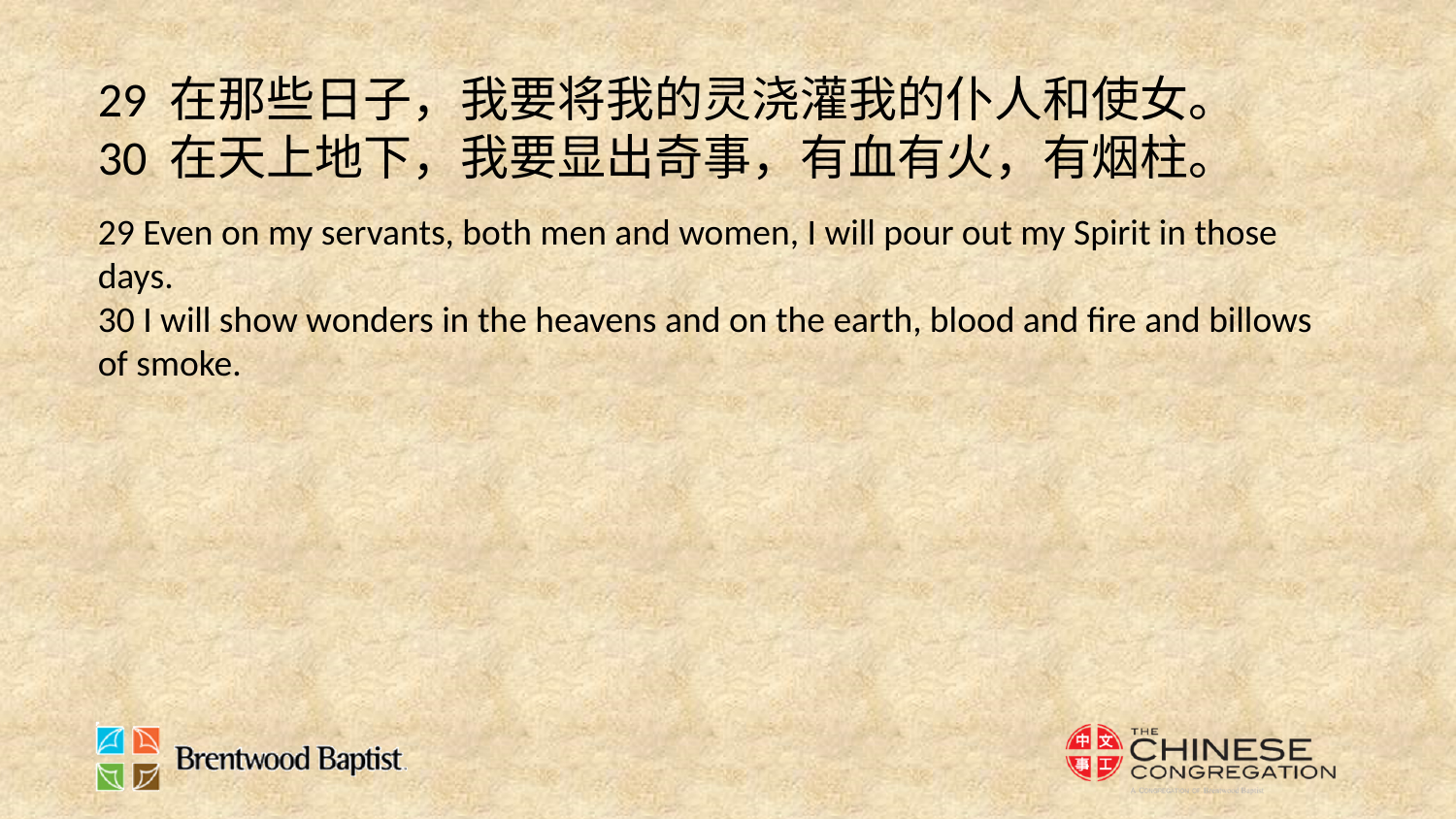

29 在那些日子，我要将我的灵浇灌我的仆人和使女。
30 在天上地下，我要显出奇事，有血有火，有烟柱。

29 Even on my servants, both men and women, I will pour out my Spirit in those days.
30 I will show wonders in the heavens and on the earth, blood and fire and billows of smoke.